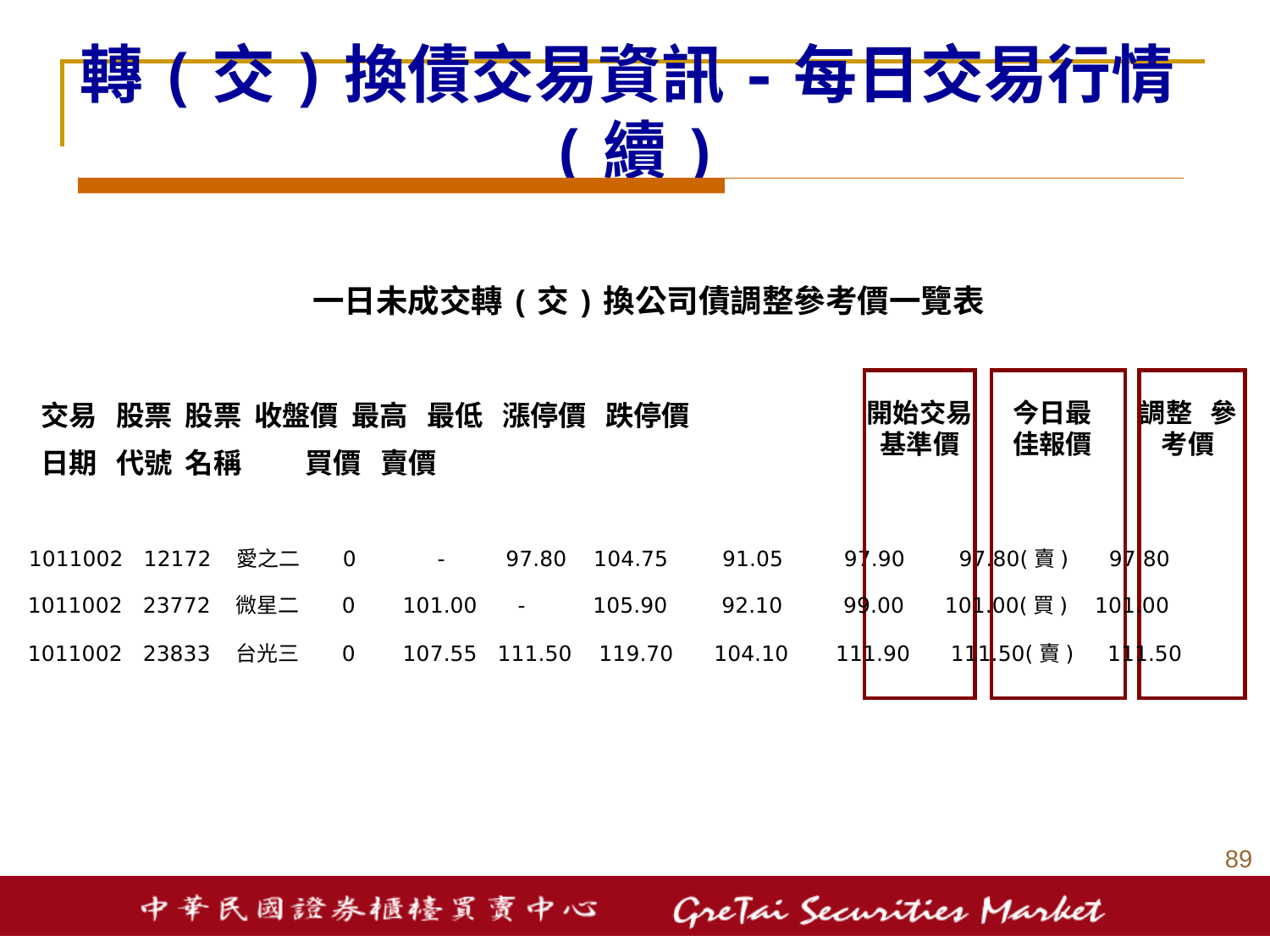

轉(交)換債交易資訊-每日交易行情(續)

      一日未成交轉(交)換公司債調整參考價一覽表
交易   股票  股票  收盤價  最高   最低   漲停價   跌停價
日期   代號  名稱          買價   賣價
1011002   12172   愛之二        0            -         97.80    104.75        91.05         97.90        97.80(賣)      97.80

1011002   23772   微星二        0       101.00      -          105.90        92.10         99.00      101.00(買)    101.00
1011002   23833   台光三        0       107.55   111.50    119.70      104.10       111.90      111.50(賣)     111.50

開始交易基準價
今日最 佳報價

調整   參考價

89